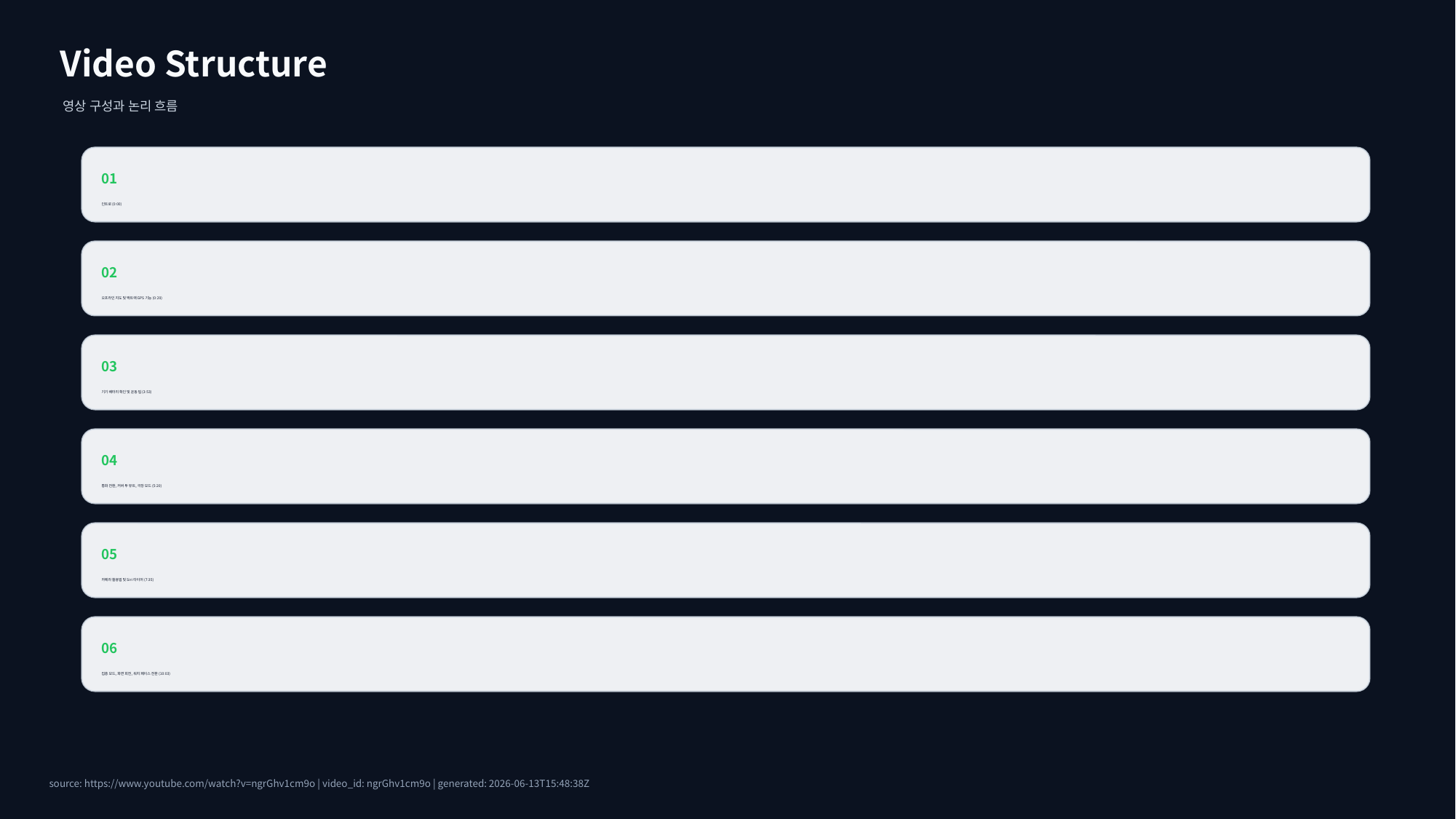

Video Structure
영상 구성과 논리 흐름

01
인트로 (0:00)

02
오프라인 지도 및 백트랙 GPS 기능 (0:29)

03
기기 배터리 확인 및 운동 팁 (3:53)

04
통화 전환, 커버 투 뮤트, 극장 모드 (5:20)

05
카메라 활용법 및 Siri 타이머 (7:35)

06
집중 모드, 화면 회전, 워치 페이스 전환 (10:03)
source: https://www.youtube.com/watch?v=ngrGhv1cm9o | video_id: ngrGhv1cm9o | generated: 2026-06-13T15:48:38Z